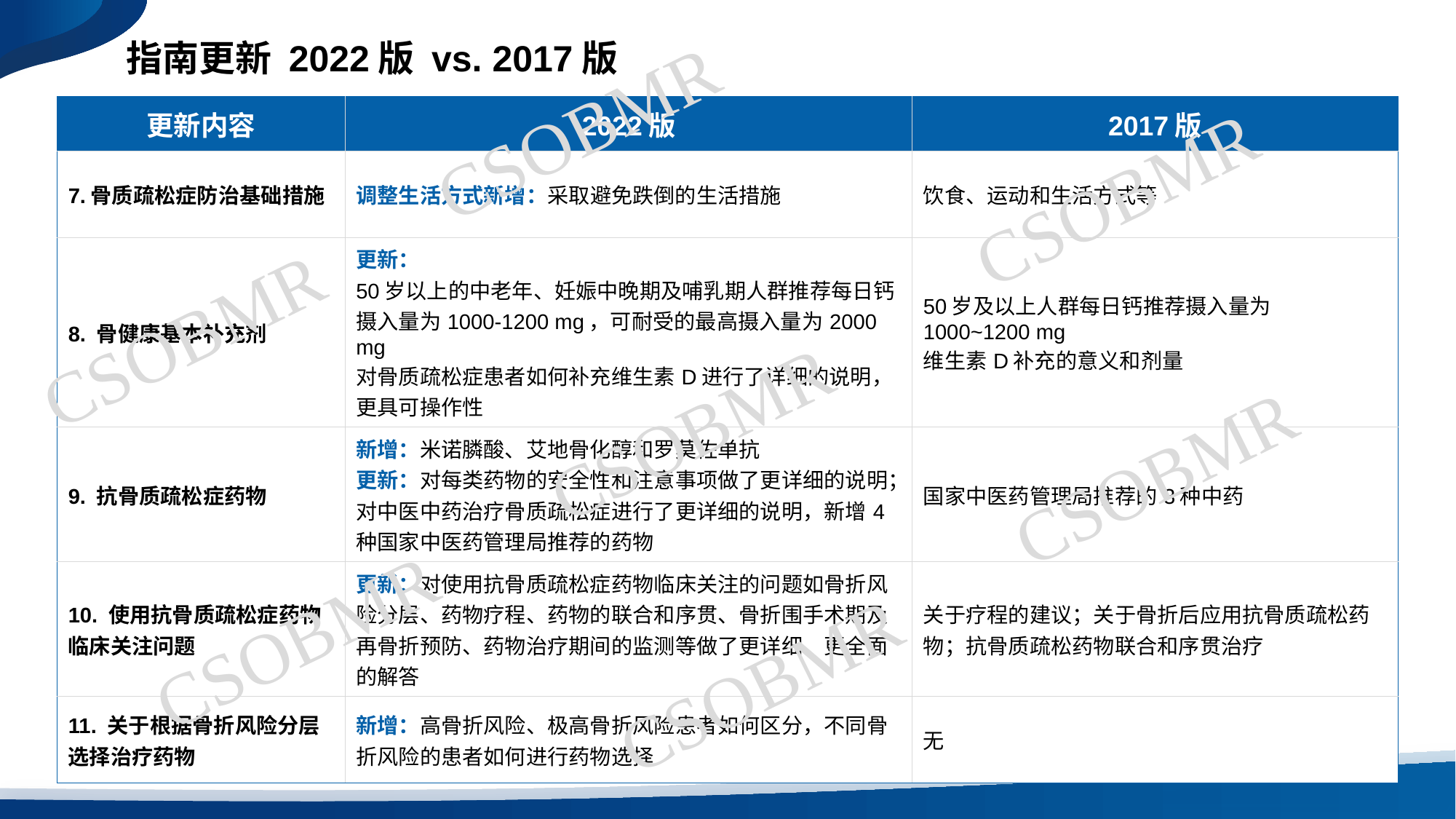

指南更新 2022版 vs. 2017版
CSOBMR
| 更新内容 | 2022版 | 2017版 |
| --- | --- | --- |
| 7.骨质疏松症防治基础措施 | 调整生活方式新增：采取避免跌倒的生活措施 | 饮食、运动和生活方式等 |
| 8. 骨健康基本补充剂 | 更新： 50岁以上的中老年、妊娠中晚期及哺乳期人群推荐每日钙摄入量为1000-1200 mg，可耐受的最高摄入量为2000 mg 对骨质疏松症患者如何补充维生素D进行了详细的说明，更具可操作性 | 50岁及以上人群每日钙推荐摄入量为 1000~1200 mg 维生素D补充的意义和剂量 |
| 9. 抗骨质疏松症药物 | 新增：米诺膦酸、艾地骨化醇和罗莫佐单抗 更新：对每类药物的安全性和注意事项做了更详细的说明；对中医中药治疗骨质疏松症进行了更详细的说明，新增4种国家中医药管理局推荐的药物 | 国家中医药管理局推荐的3种中药 |
| 10. 使用抗骨质疏松症药物临床关注问题 | 更新：对使用抗骨质疏松症药物临床关注的问题如骨折风险分层、药物疗程、药物的联合和序贯、骨折围手术期及再骨折预防、药物治疗期间的监测等做了更详细、更全面的解答 | 关于疗程的建议；关于骨折后应用抗骨质疏松药物；抗骨质疏松药物联合和序贯治疗 |
| 11. 关于根据骨折风险分层选择治疗药物 | 新增：高骨折风险、极高骨折风险患者如何区分，不同骨折风险的患者如何进行药物选择 | 无 |
CSOBMR
CSOBMR
CSOBMR
CSOBMR
CSOBMR
CSOBMR